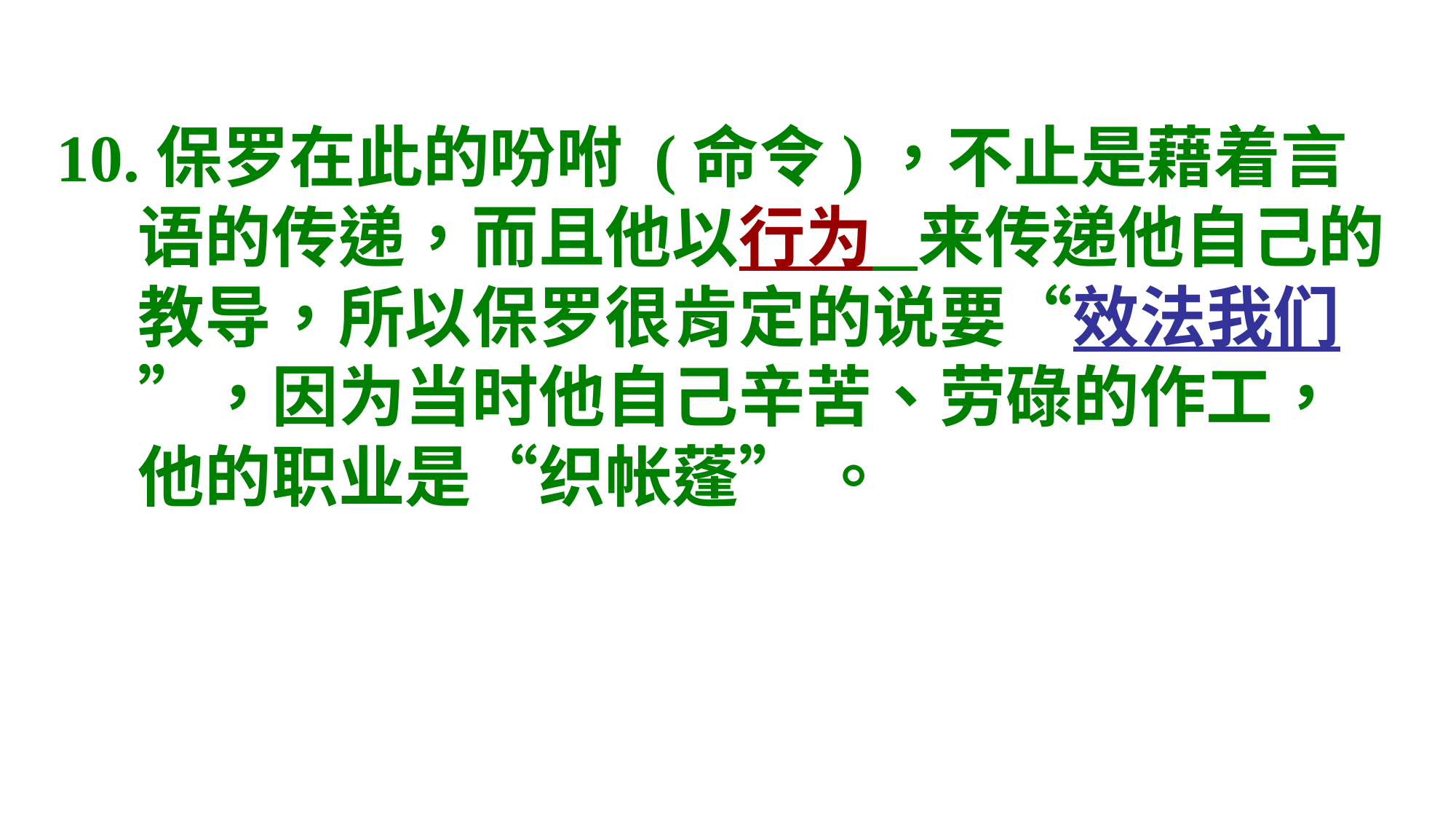

10.保罗在此的吩咐 (命令)，不止是藉着言语的传递，而且他以行为   来传递他自己的教导，所以保罗很肯定的说要“效法我们”，因为当时他自己辛苦、劳碌的作工，他的职业是“织帐蓬” 。